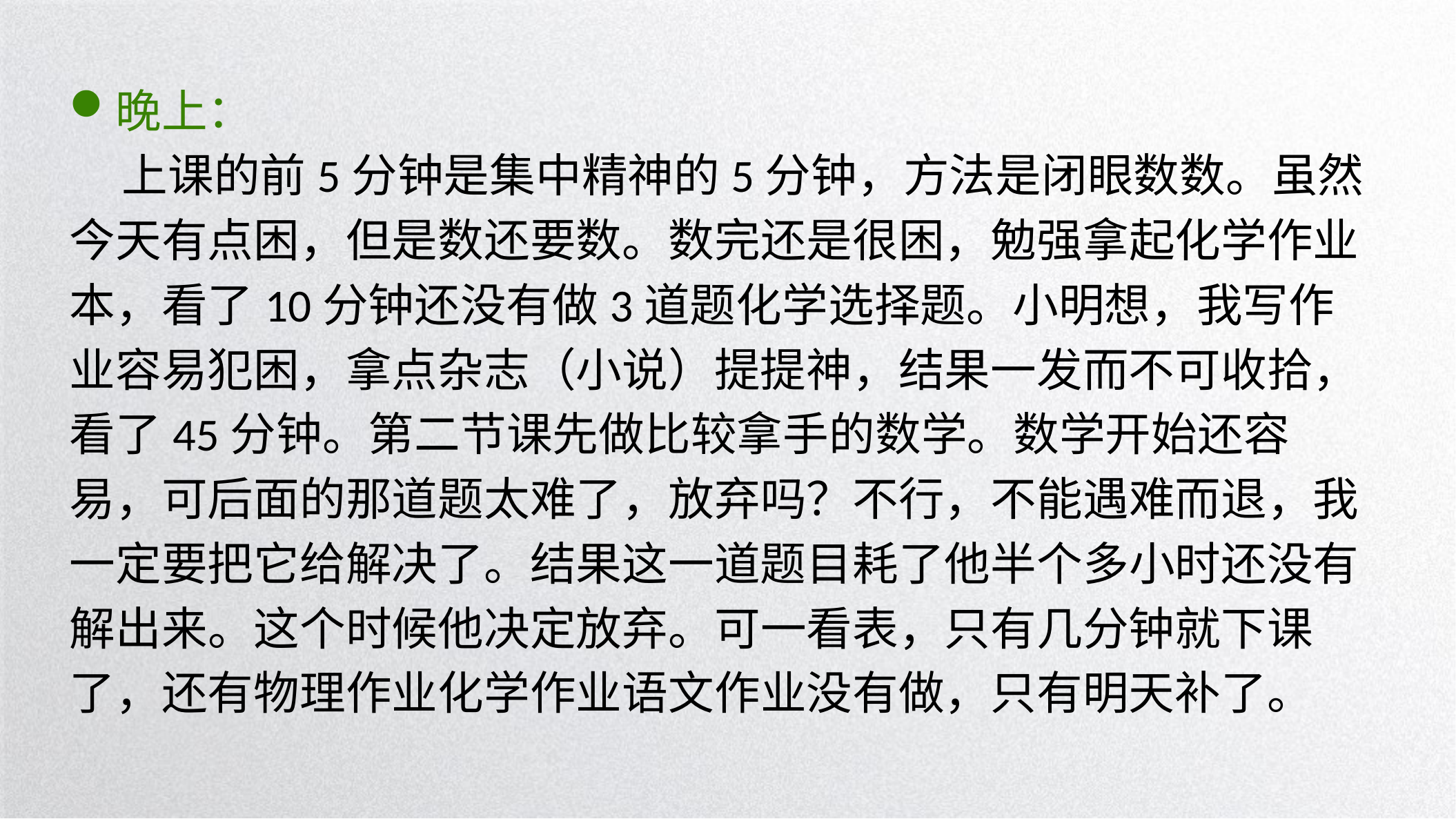

晚上：
    上课的前5分钟是集中精神的5分钟，方法是闭眼数数。虽然今天有点困，但是数还要数。数完还是很困，勉强拿起化学作业本，看了10分钟还没有做3道题化学选择题。小明想，我写作业容易犯困，拿点杂志（小说）提提神，结果一发而不可收拾，看了45分钟。第二节课先做比较拿手的数学。数学开始还容易，可后面的那道题太难了，放弃吗？不行，不能遇难而退，我一定要把它给解决了。结果这一道题目耗了他半个多小时还没有解出来。这个时候他决定放弃。可一看表，只有几分钟就下课了，还有物理作业化学作业语文作业没有做，只有明天补了。